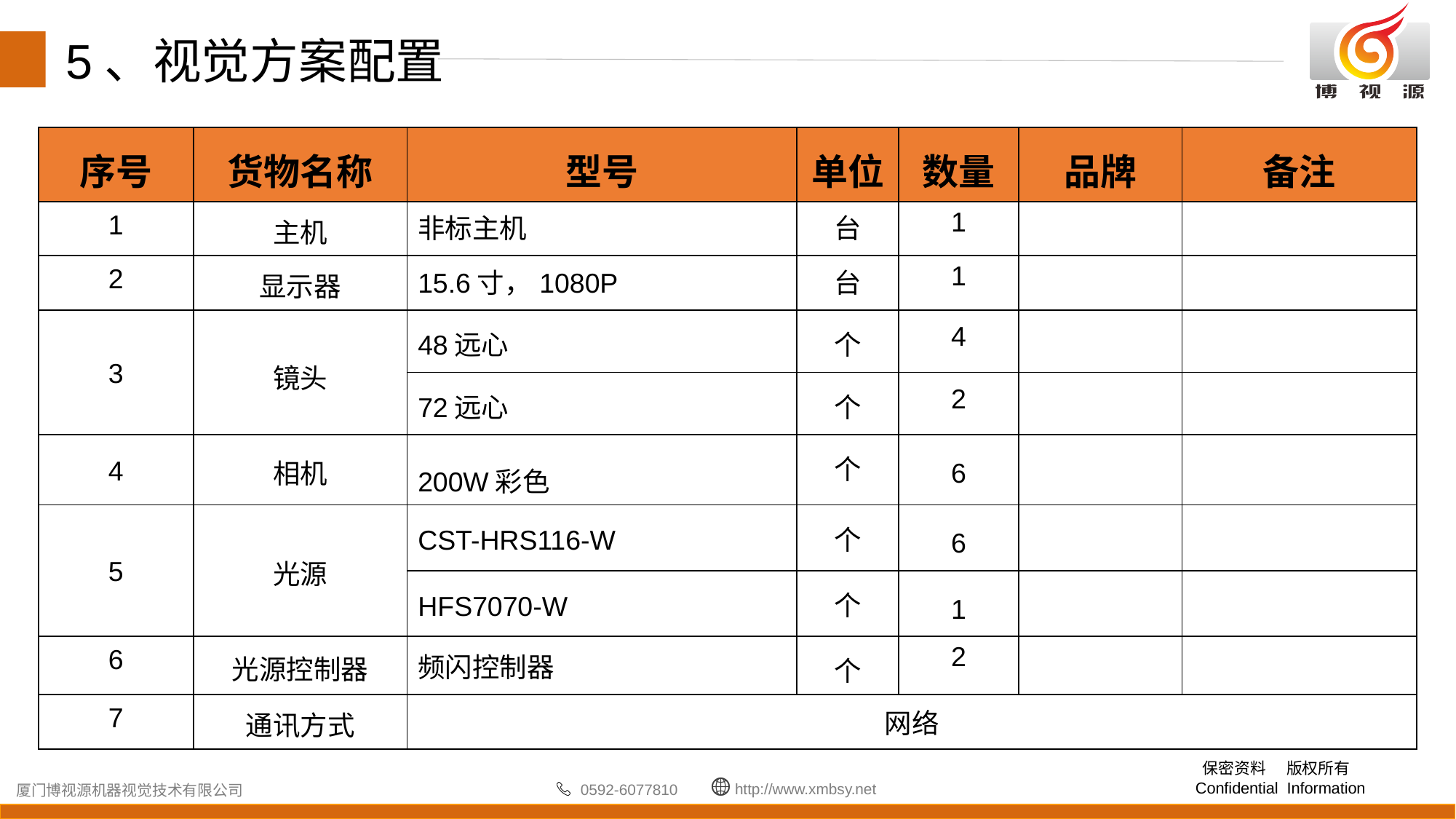

5、视觉方案配置
| 序号 | 货物名称 | 型号 | 单位 | 数量 | 品牌 | 备注 |
| --- | --- | --- | --- | --- | --- | --- |
| 1 | 主机 | 非标主机 | 台 | 1 |  |  |
| 2 | 显示器 | 15.6寸，1080P | 台 | 1 |  |  |
| 3 | 镜头 | 48远心 | 个 | 4 |  |  |
|  |  | 72远心 | 个 | 2 |  |  |
| 4 | 相机 | 200W彩色 | 个 | 6 |  |  |
| 5 | 光源 | CST-HRS116-W | 个 | 6 |  |  |
|  |  | HFS7070-W | 个 | 1 |  |  |
| 6 | 光源控制器 | 频闪控制器 | 个 | 2 |  |  |
| 7 | 通讯方式 | 网络 |  |  |  |  |